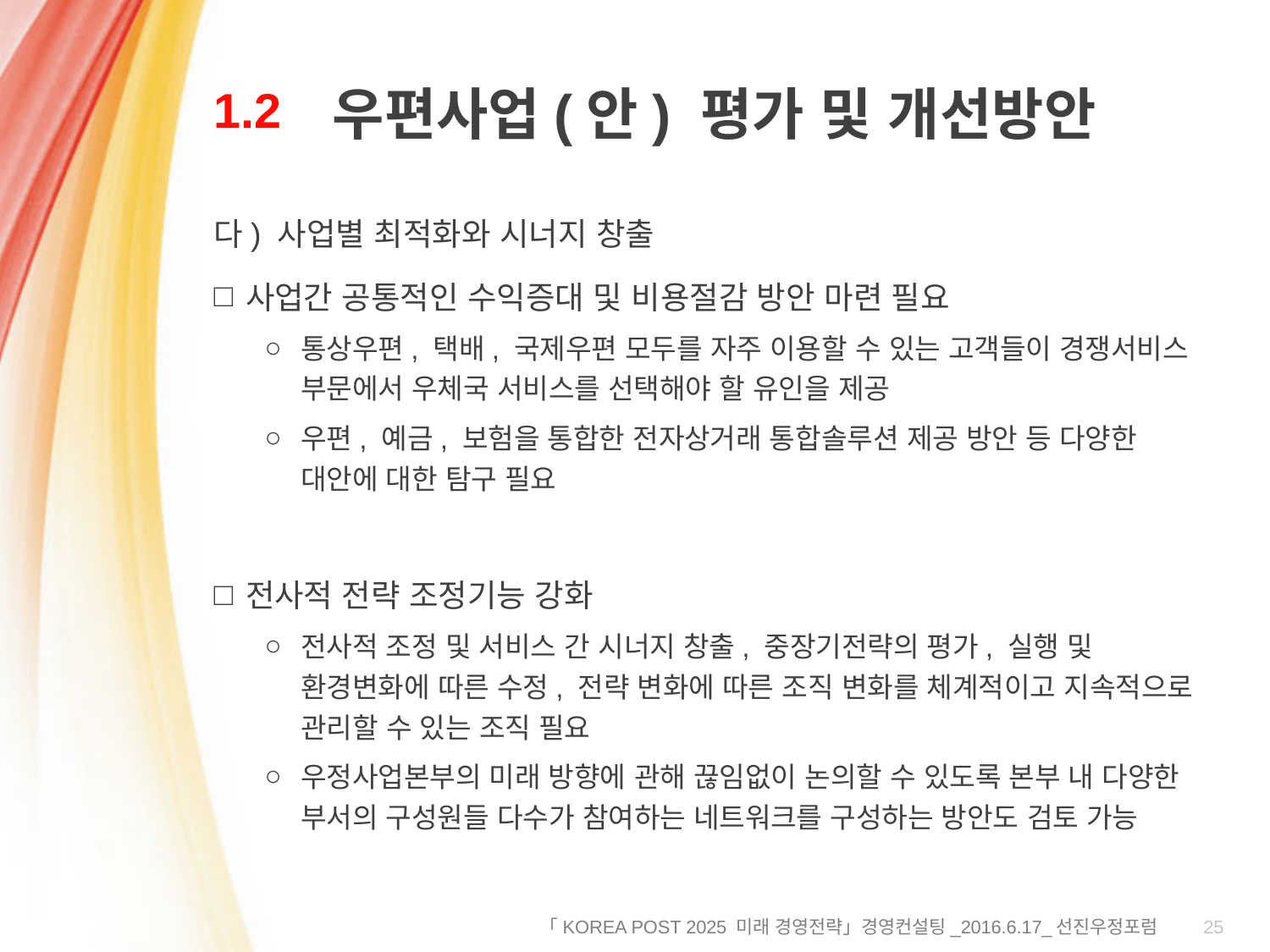

# 1.2
우편사업(안) 평가 및 개선방안
다) 사업별 최적화와 시너지 창출
사업간 공통적인 수익증대 및 비용절감 방안 마련 필요
통상우편, 택배, 국제우편 모두를 자주 이용할 수 있는 고객들이 경쟁서비스 부문에서 우체국 서비스를 선택해야 할 유인을 제공
우편, 예금, 보험을 통합한 전자상거래 통합솔루션 제공 방안 등 다양한 대안에 대한 탐구 필요

전사적 전략 조정기능 강화
전사적 조정 및 서비스 간 시너지 창출, 중장기전략의 평가, 실행 및 환경변화에 따른 수정, 전략 변화에 따른 조직 변화를 체계적이고 지속적으로 관리할 수 있는 조직 필요
우정사업본부의 미래 방향에 관해 끊임없이 논의할 수 있도록 본부 내 다양한 부서의 구성원들 다수가 참여하는 네트워크를 구성하는 방안도 검토 가능

25